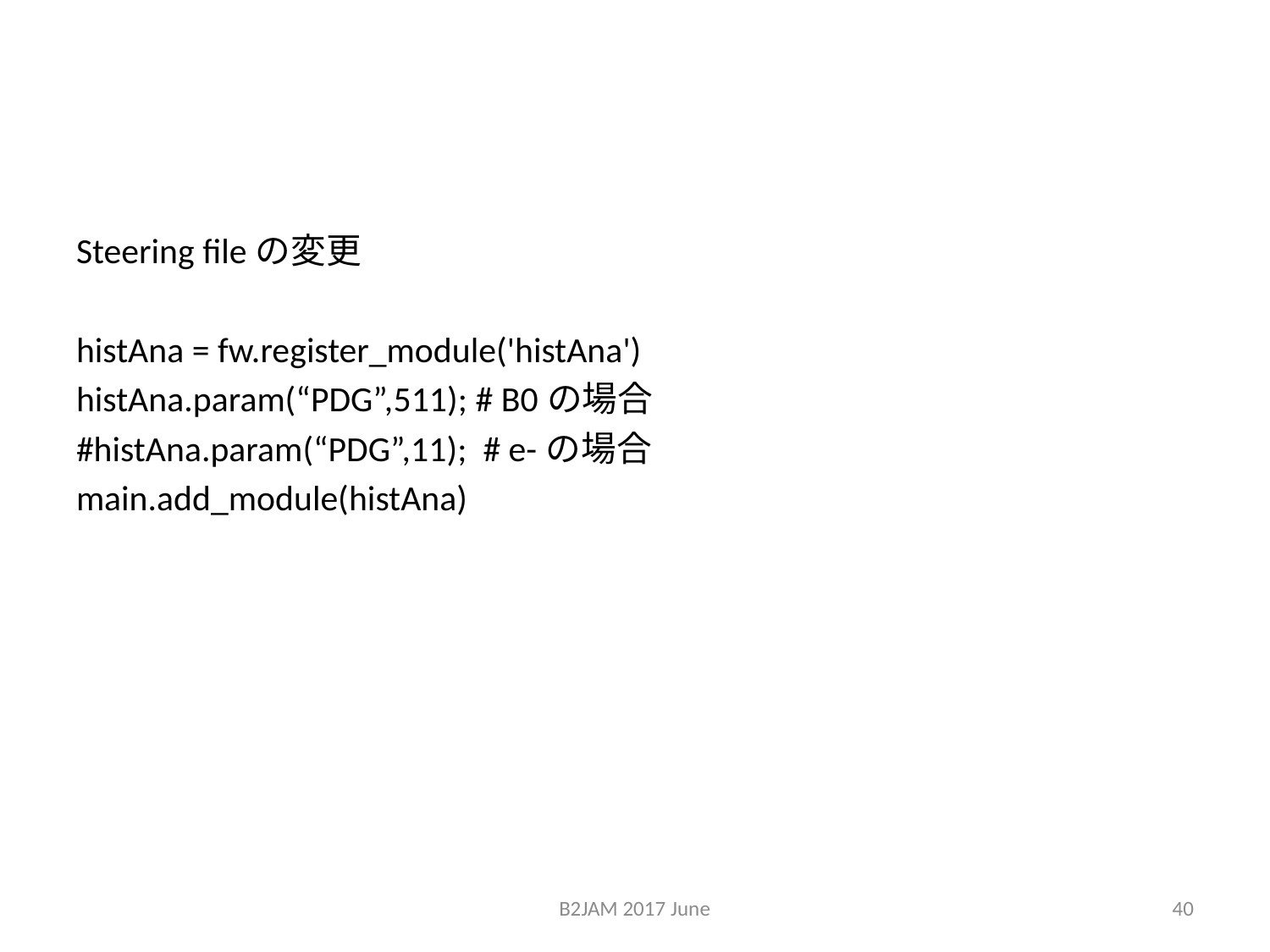

#
Steering fileの変更

histAna = fw.register_module('histAna')
histAna.param(“PDG”,511); # B0の場合
#histAna.param(“PDG”,11);  # e-の場合
main.add_module(histAna)

B2JAM 2017 June
40